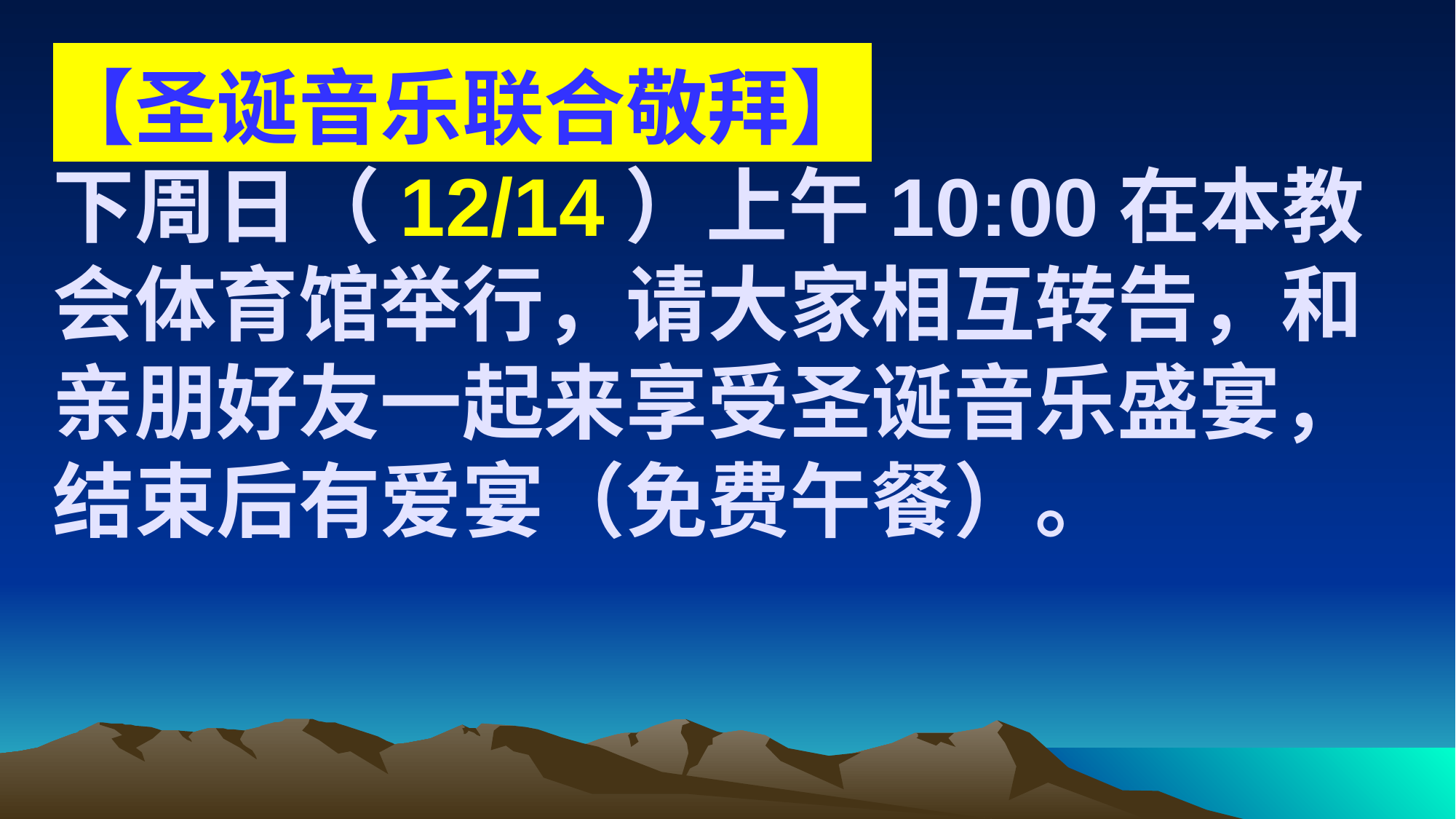

# 【圣诞音乐联合敬拜】 下周日（12/14）上午10:00在本教会体育馆举行，请大家相互转告，和亲朋好友一起来享受圣诞音乐盛宴，结束后有爱宴（免费午餐）。